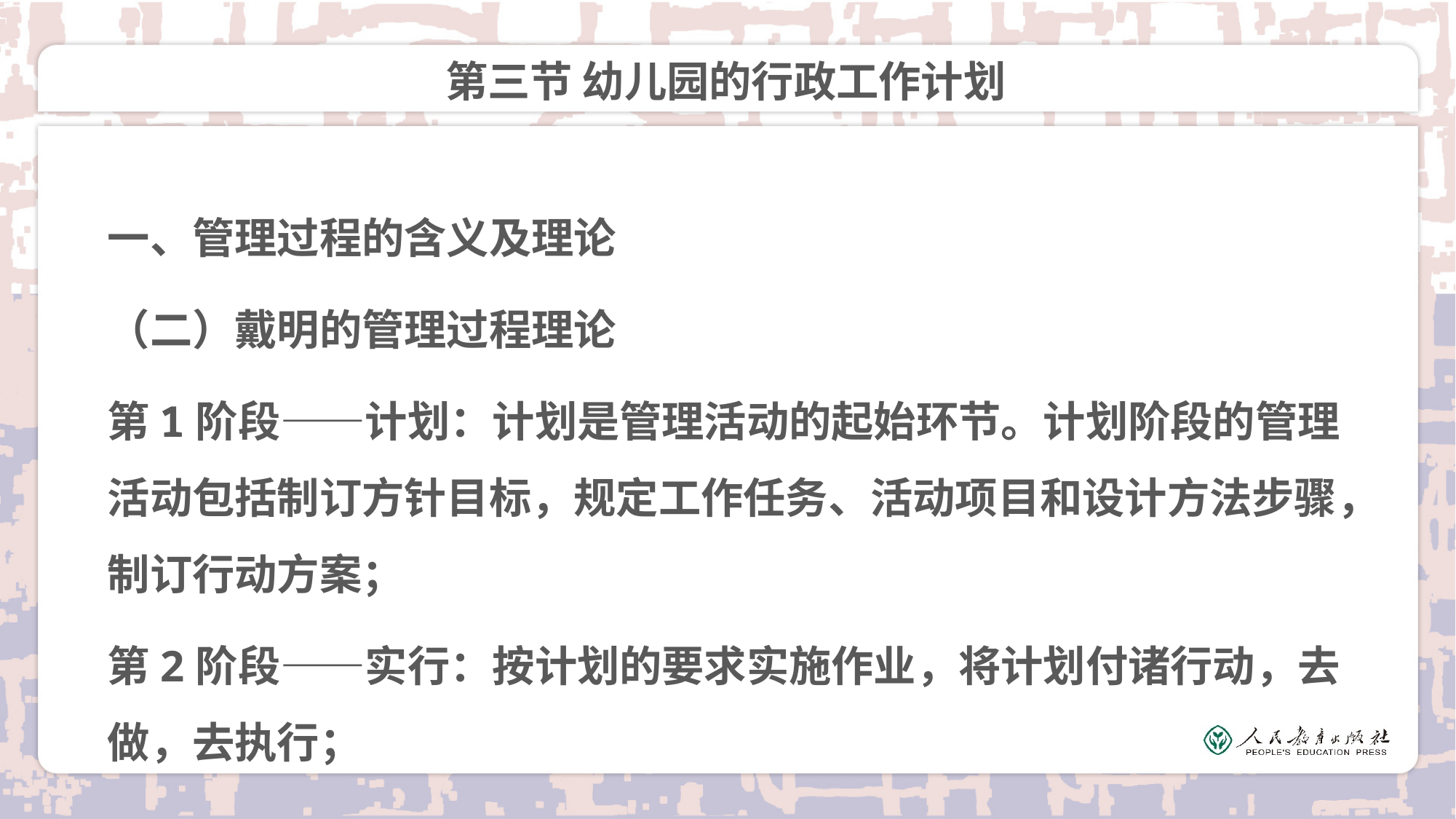

# 第三节 幼儿园的行政工作计划
一、管理过程的含义及理论
（二）戴明的管理过程理论
第1阶段——计划：计划是管理活动的起始环节。计划阶段的管理活动包括制订方针目标，规定工作任务、活动项目和设计方法步骤，制订行动方案；
第2阶段——实行：按计划的要求实施作业，将计划付诸行动，去做，去执行；